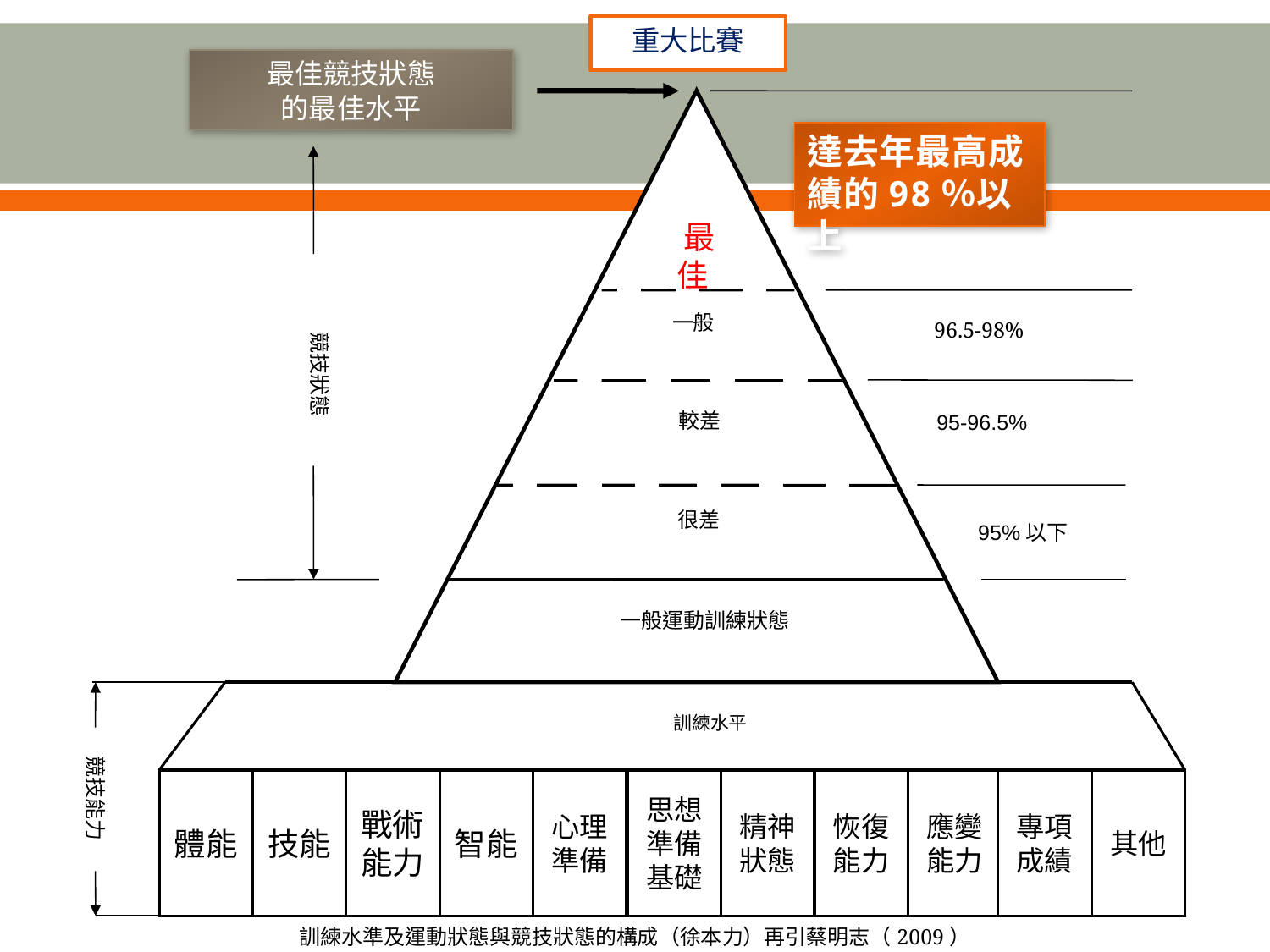

重大比賽
最佳競技狀態
的最佳水平
競技狀態

體能
戰術
能力
智能
心理
準備
思想準備基礎
精神
狀態
恢復能力
應變
能力
專項
成績
其他
訓練水平
技能
 最佳
一般
較差
很差
一般運動訓練狀態
競技能力
達去年最高成績的98％以上
96.5-98%
95-96.5%
95%以下
訓練水準及運動狀態與競技狀態的構成（徐本力）再引蔡明志（2009）